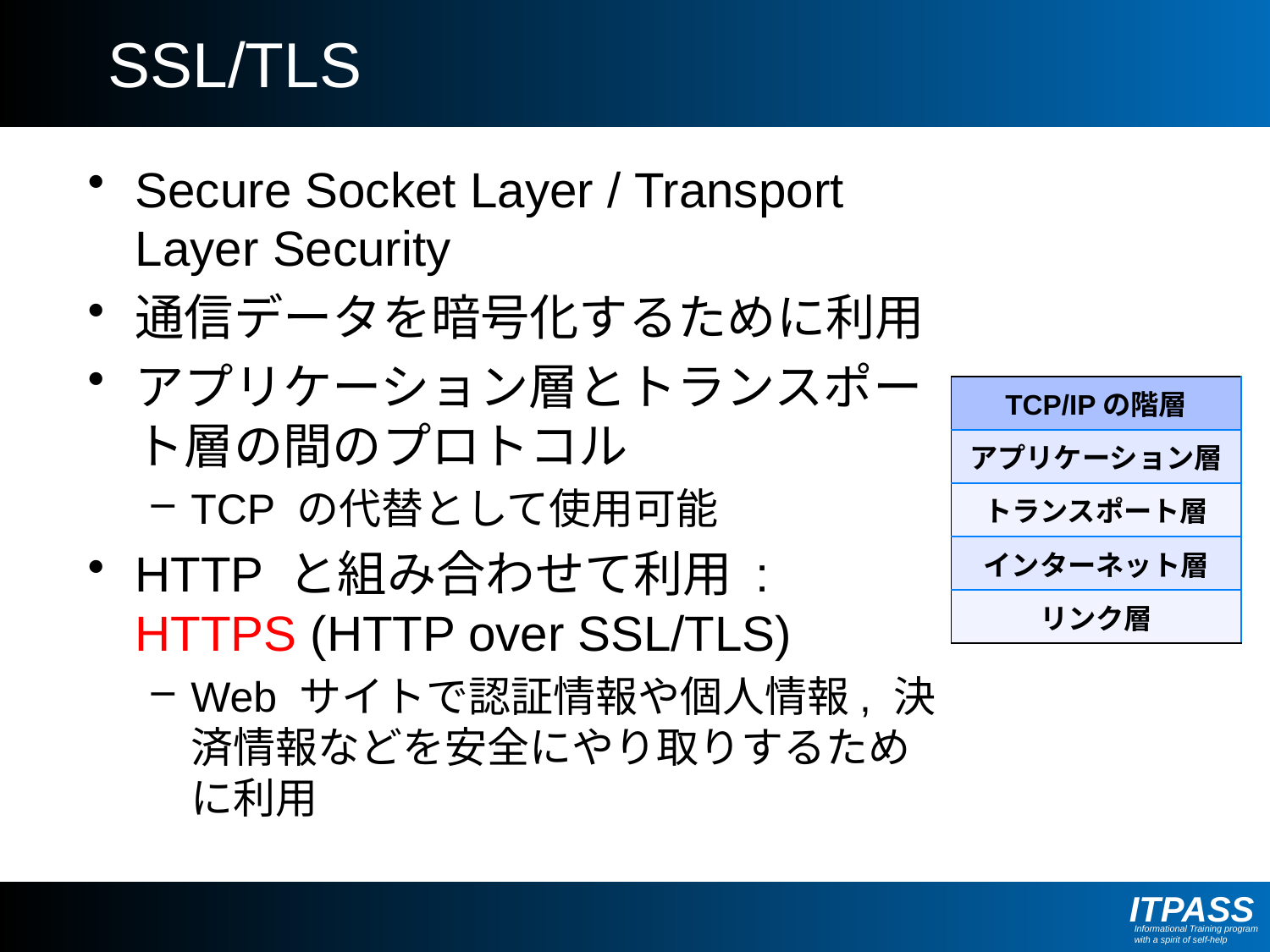

# SSL/TLS
Secure Socket Layer / Transport Layer Security
通信データを暗号化するために利用
アプリケーション層とトランスポート層の間のプロトコル
TCP の代替として使用可能
HTTP と組み合わせて利用 : HTTPS (HTTP over SSL/TLS)
Web サイトで認証情報や個人情報, 決済情報などを安全にやり取りするために利用

| TCP/IPの階層 |
| --- |
| アプリケーション層 |
| トランスポート層 |
| インターネット層 |
| リンク層 |